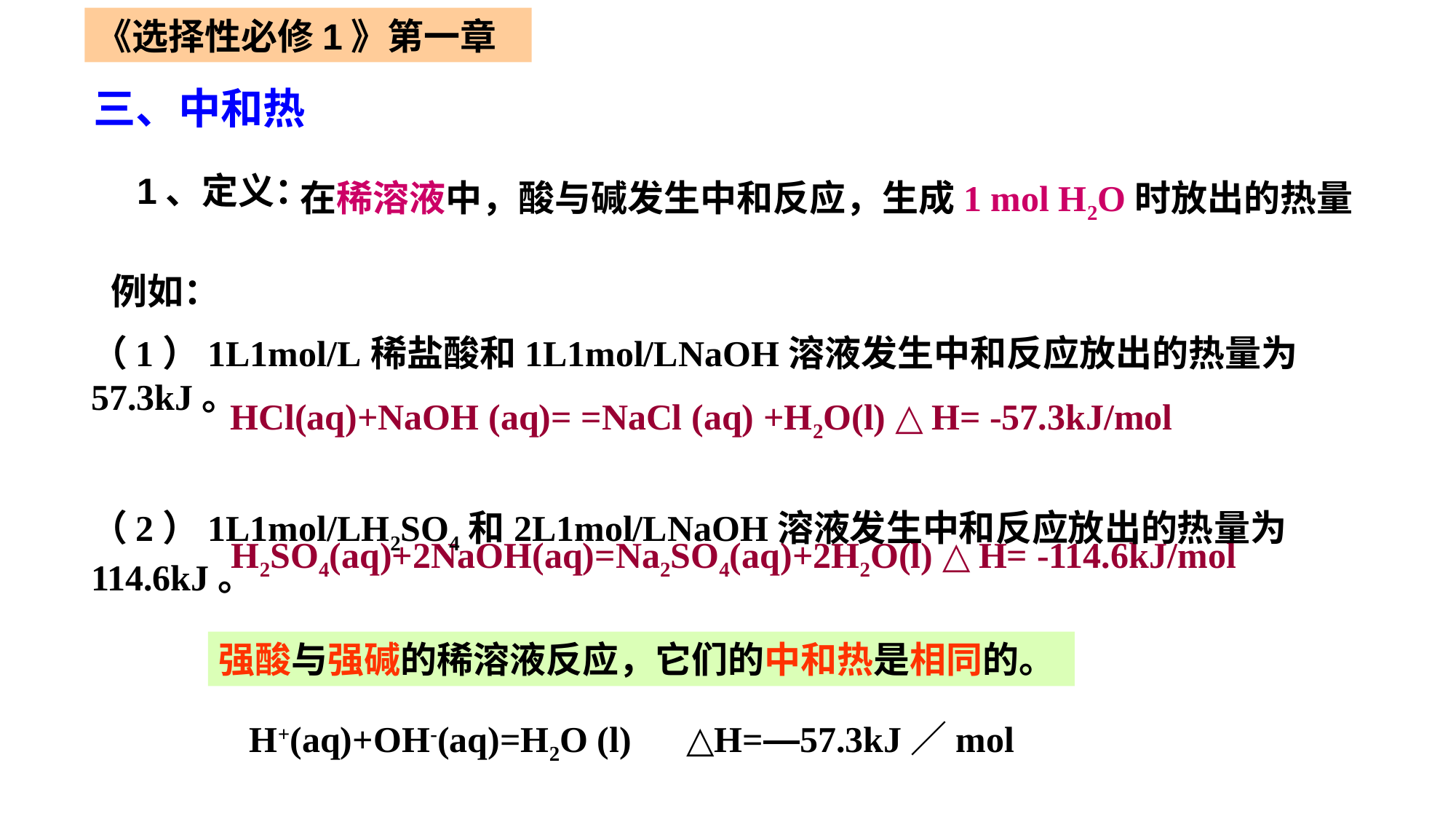

《选择性必修1》第一章
三、中和热
在稀溶液中，酸与碱发生中和反应，生成1 mol H2O时放出的热量
1、定义：
例如：
（1）1L1mol/L稀盐酸和1L1mol/LNaOH溶液发生中和反应放出的热量为57.3kJ。

（2）1L1mol/LH2SO4和2L1mol/LNaOH溶液发生中和反应放出的热量为114.6kJ。
HCl(aq)+NaOH (aq)= =NaCl (aq) +H2O(l) △H= -57.3kJ/mol
H2SO4(aq)+2NaOH(aq)=Na2SO4(aq)+2H2O(l) △H= -114.6kJ/mol
强酸与强碱的稀溶液反应，它们的中和热是相同的。
H+(aq)+OH-(aq)=H2O (l)      △H=―57.3kJ／mol